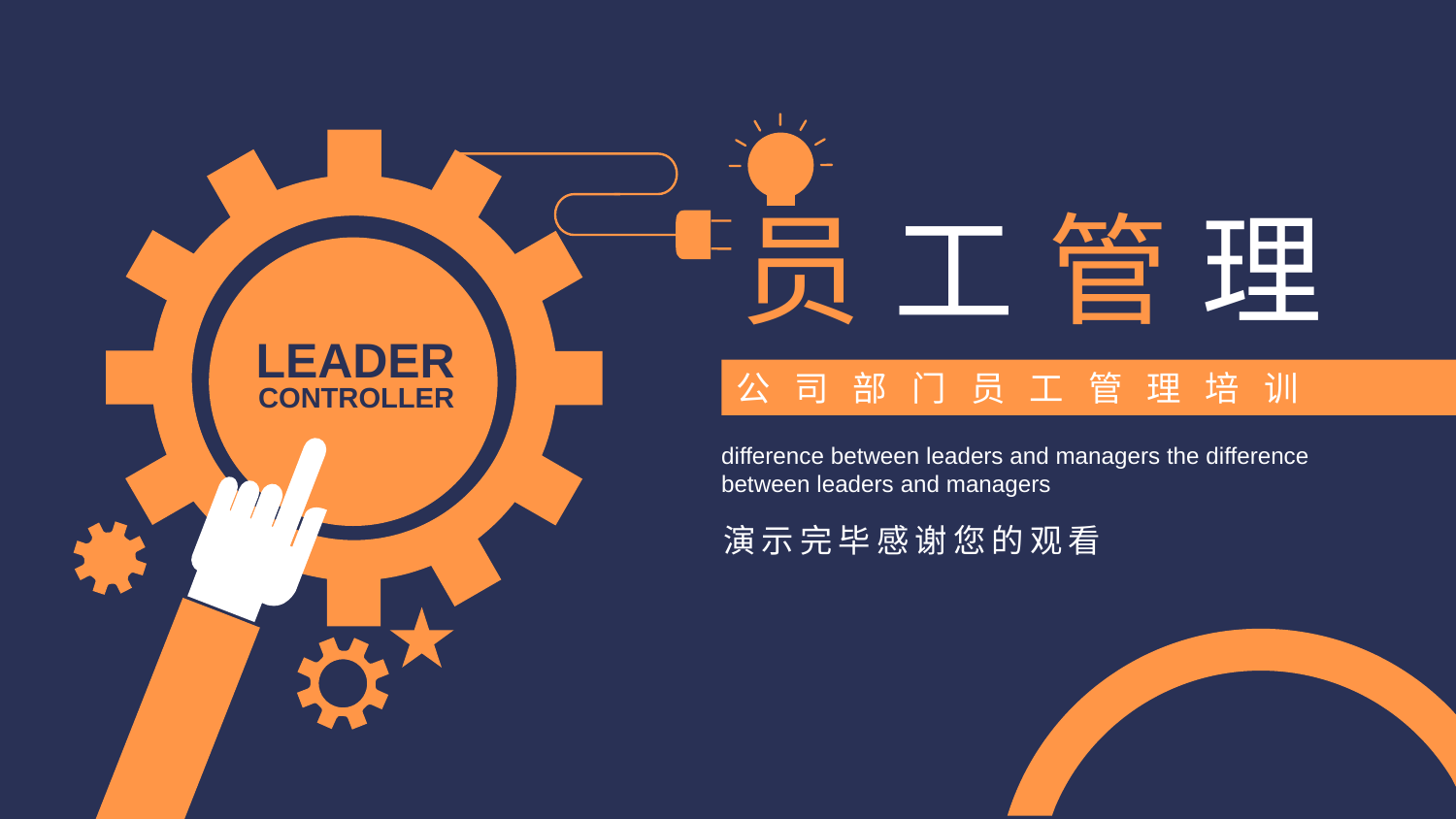

员工管理
LEADER
CONTROLLER
公司部门员工管理培训
difference between leaders and managers the difference
between leaders and managers

演示完毕感谢您的观看